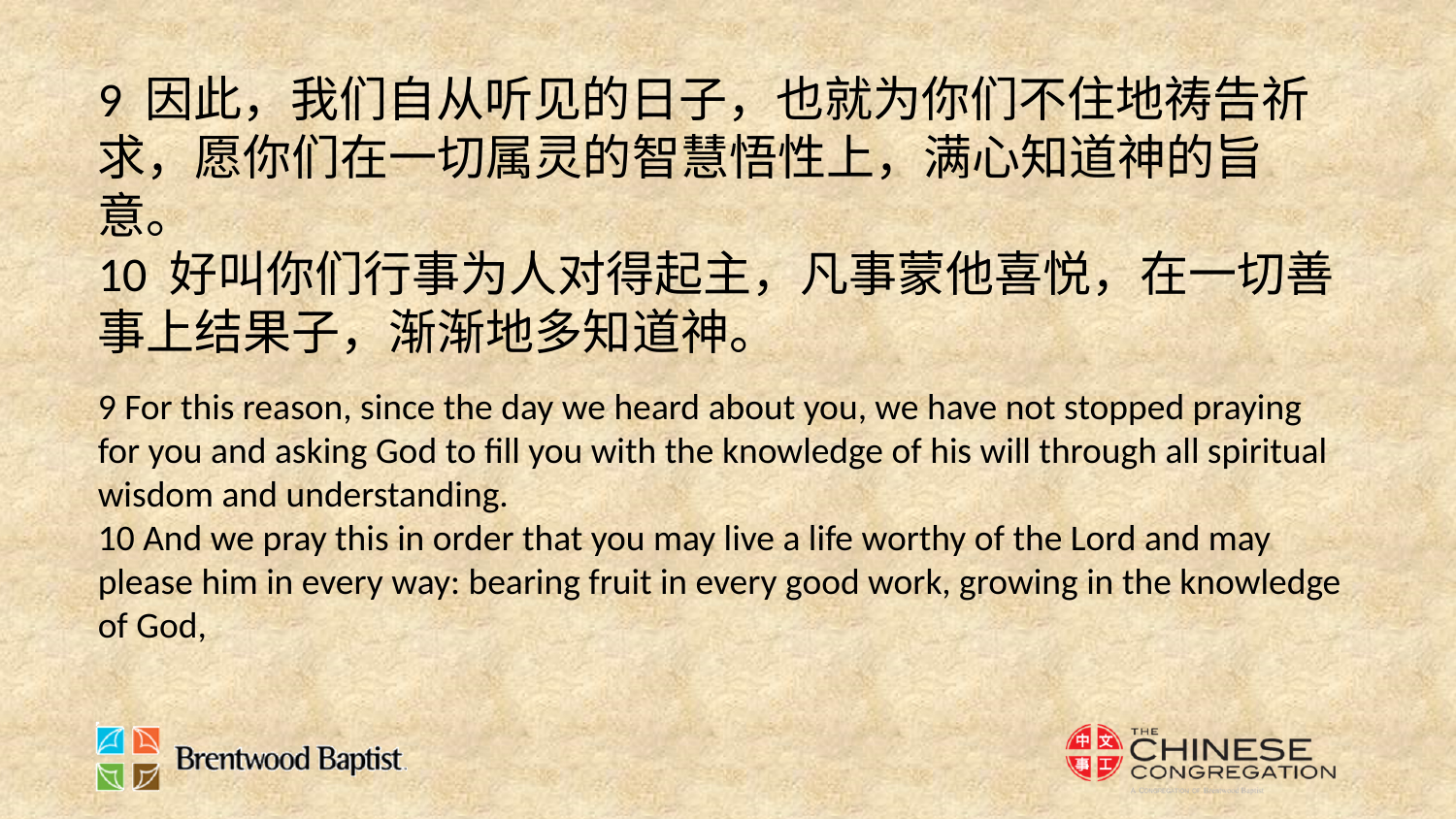

9 因此，我们自从听见的日子，也就为你们不住地祷告祈求，愿你们在一切属灵的智慧悟性上，满心知道神的旨意。
10 好叫你们行事为人对得起主，凡事蒙他喜悦，在一切善事上结果子，渐渐地多知道神。

9 For this reason, since the day we heard about you, we have not stopped praying for you and asking God to fill you with the knowledge of his will through all spiritual wisdom and understanding.
10 And we pray this in order that you may live a life worthy of the Lord and may please him in every way: bearing fruit in every good work, growing in the knowledge of God,